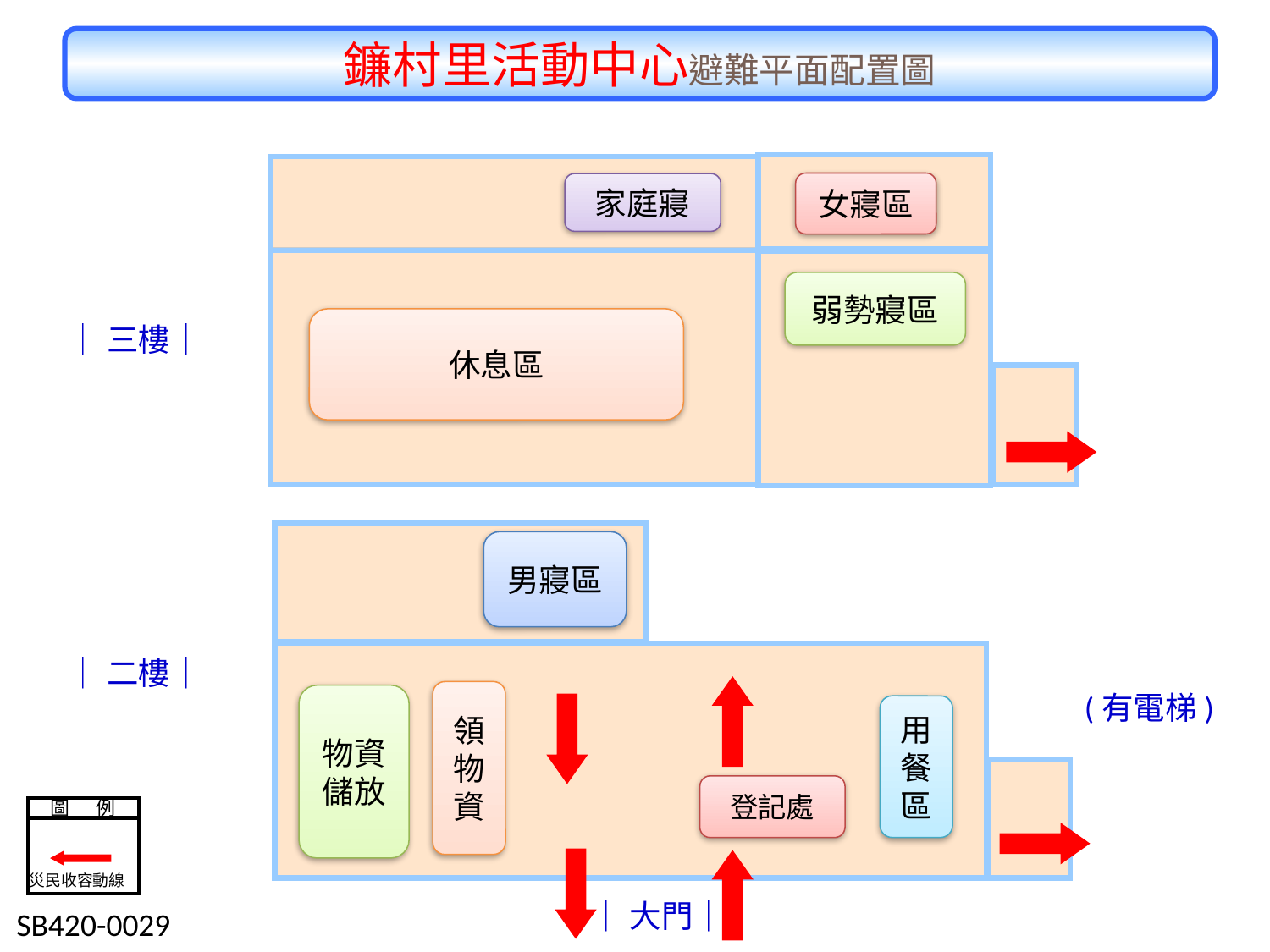

鐮村里活動中心避難平面配置圖

女寢區
家庭寢

弱勢寢區
休息區
│三樓│

男寢區

│二樓│
領物資
(有電梯)
物資
儲放
用餐區

登記處
圖      例

災民收容動線

│大門│
      SB420-0029